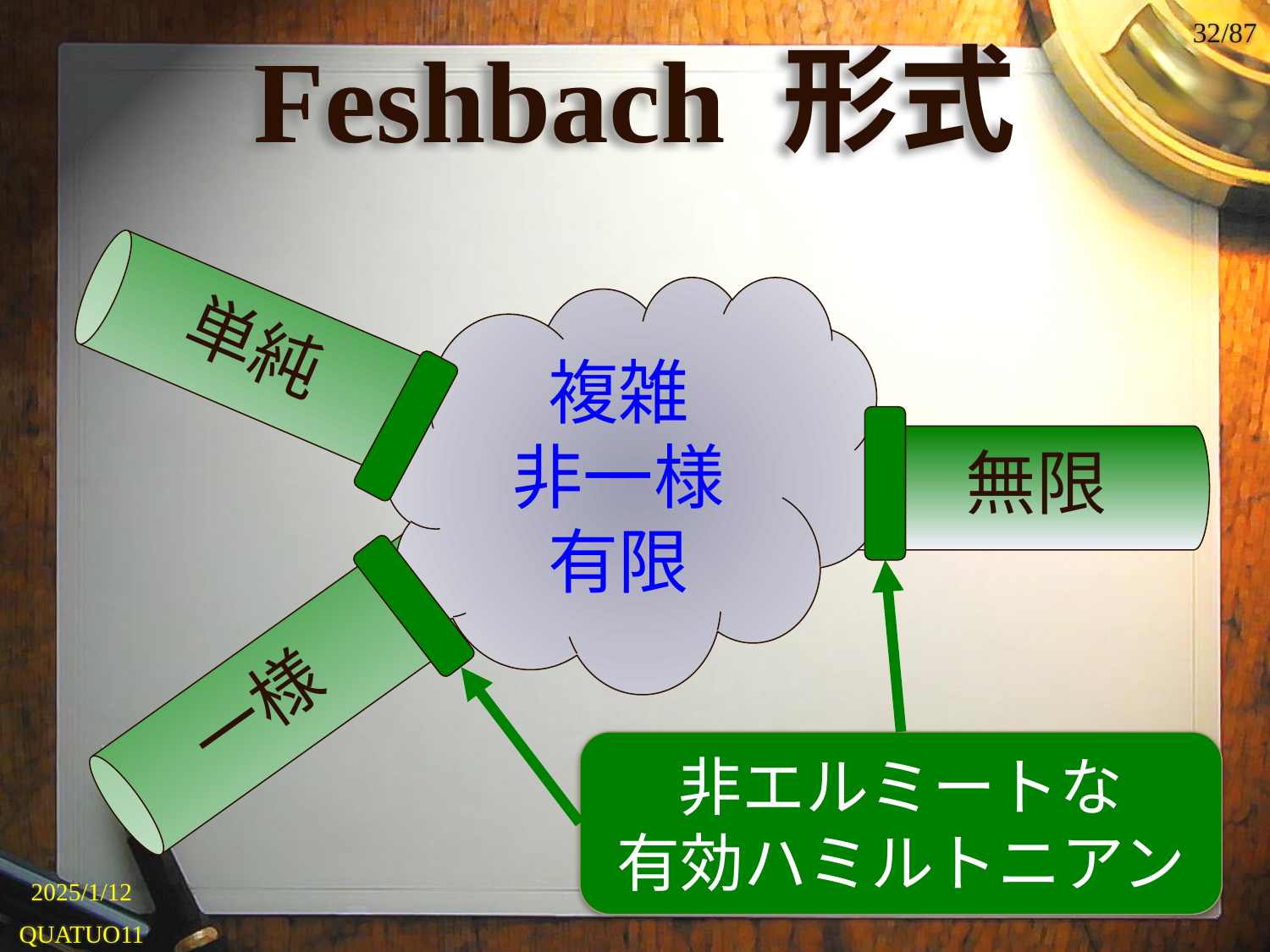

32/87
# Feshbach 形式
　単純
　　　無限
複雑
非一様
有限

　一様

非エルミートな
有効ハミルトニアン
2025/1/12
QUATUO11